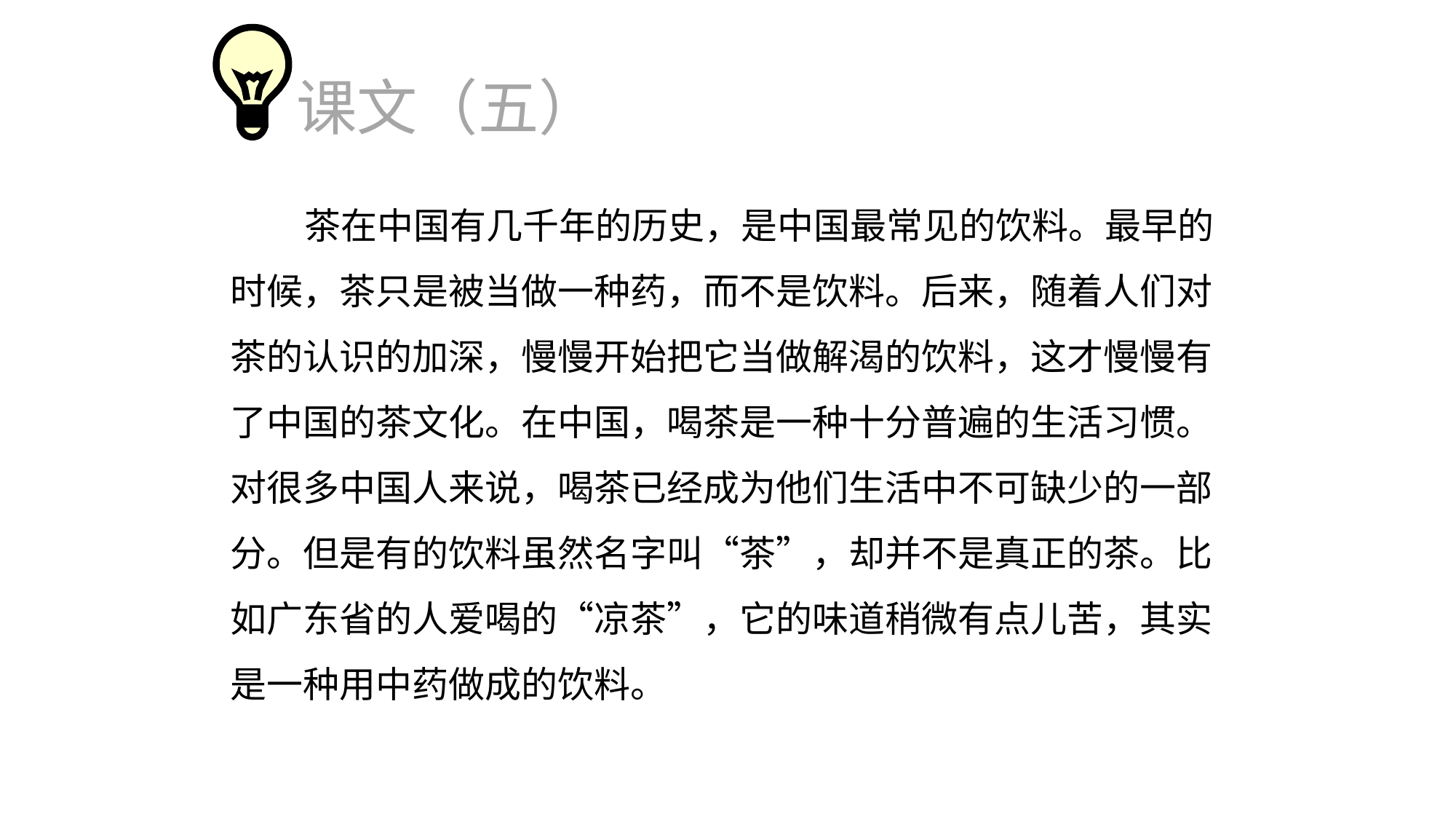

课文（五）
        茶在中国有几千年的历史，是中国最常见的饮料。最早的
时候，茶只是被当做一种药，而不是饮料。后来，随着人们对
茶的认识的加深，慢慢开始把它当做解渴的饮料，这才慢慢有
了中国的茶文化。在中国，喝茶是一种十分普遍的生活习惯。
对很多中国人来说，喝茶已经成为他们生活中不可缺少的一部
分。但是有的饮料虽然名字叫“茶”，却并不是真正的茶。比
如广东省的人爱喝的“凉茶”，它的味道稍微有点儿苦，其实
是一种用中药做成的饮料。